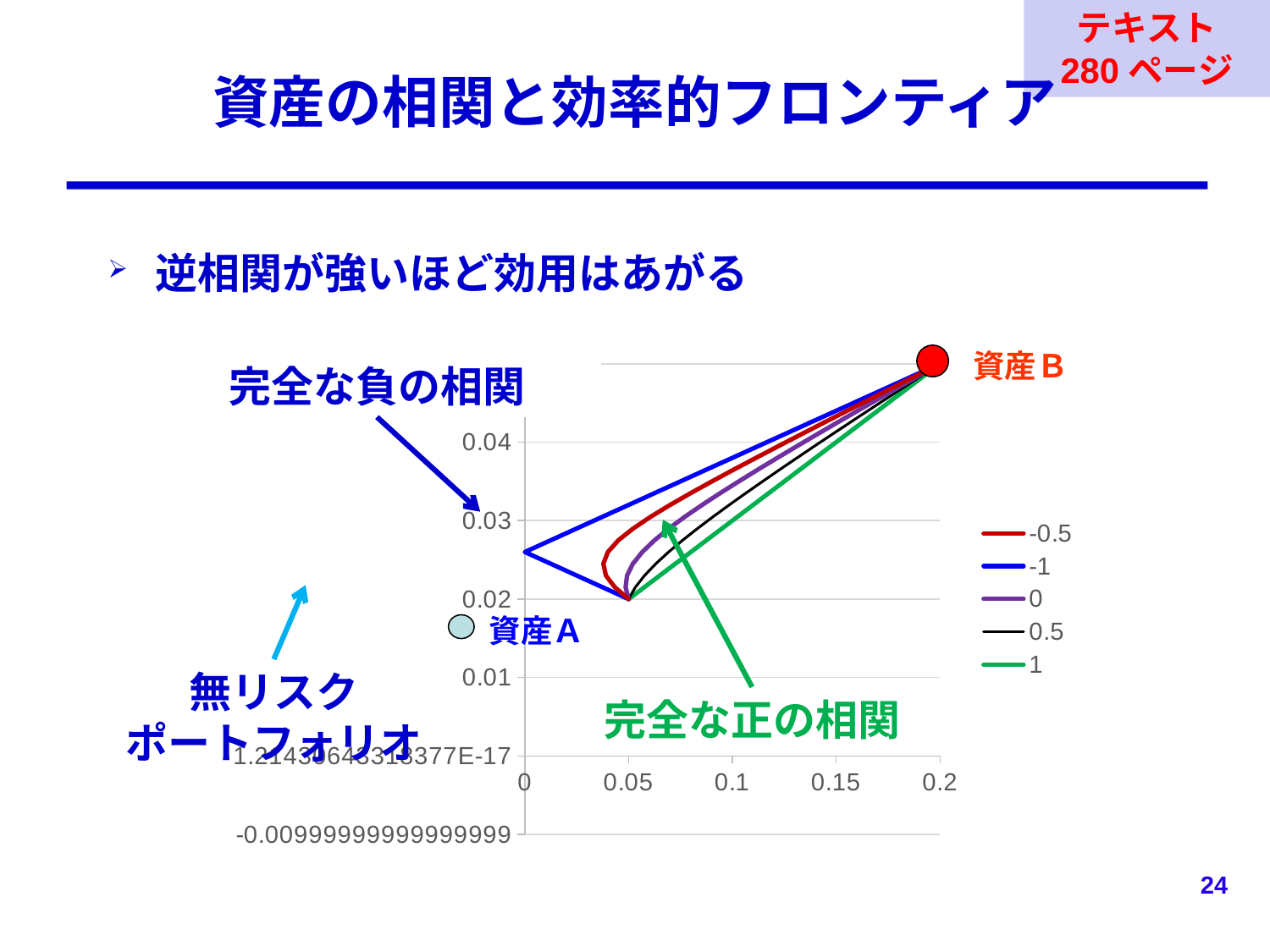

テキスト
280ページ
# 資産の相関と効率的フロンティア
逆相関が強いほど効用はあがる

### Chart

| Category |  |  |  |  |  |
|---|---|---|---|---|---|
資産Ｂ

完全な負の相関
資産Ａ

無リスク
ポートフォリオ
完全な正の相関
24